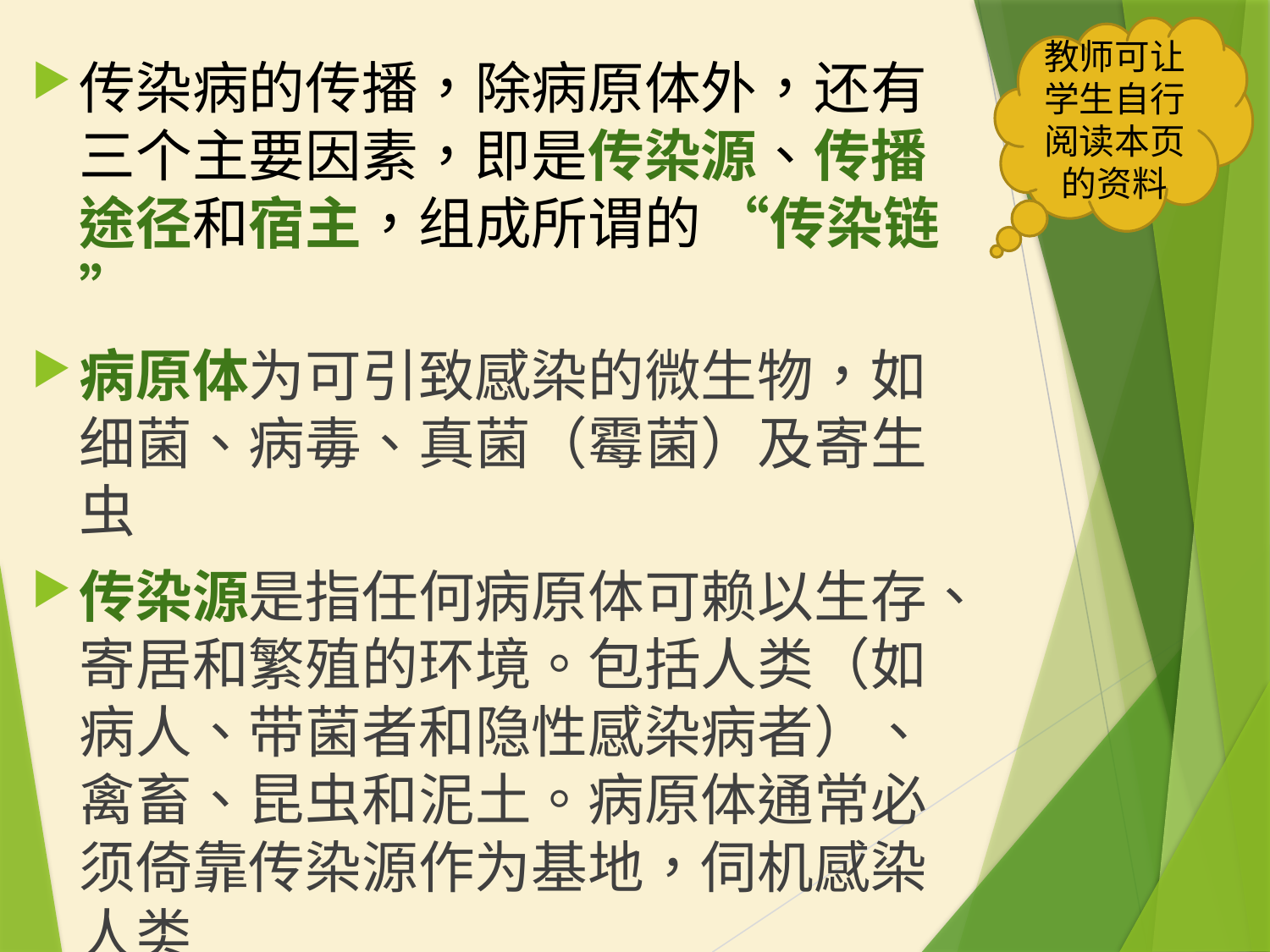

教师可让学生自行阅读本页的资料
传染病的传播，除病原体外，还有三个主要因素，即是传染源、传播途径和宿主，组成所谓的 “传染链”
病原体为可引致感染的微生物，如细菌、病毒、真菌（霉菌）及寄生虫
传染源是指任何病原体可赖以生存、寄居和繁殖的环境。包括人类（如病人、带菌者和隐性感染病者）、禽畜、昆虫和泥土。病原体通常必须倚靠传染源作为基地，伺机感染人类